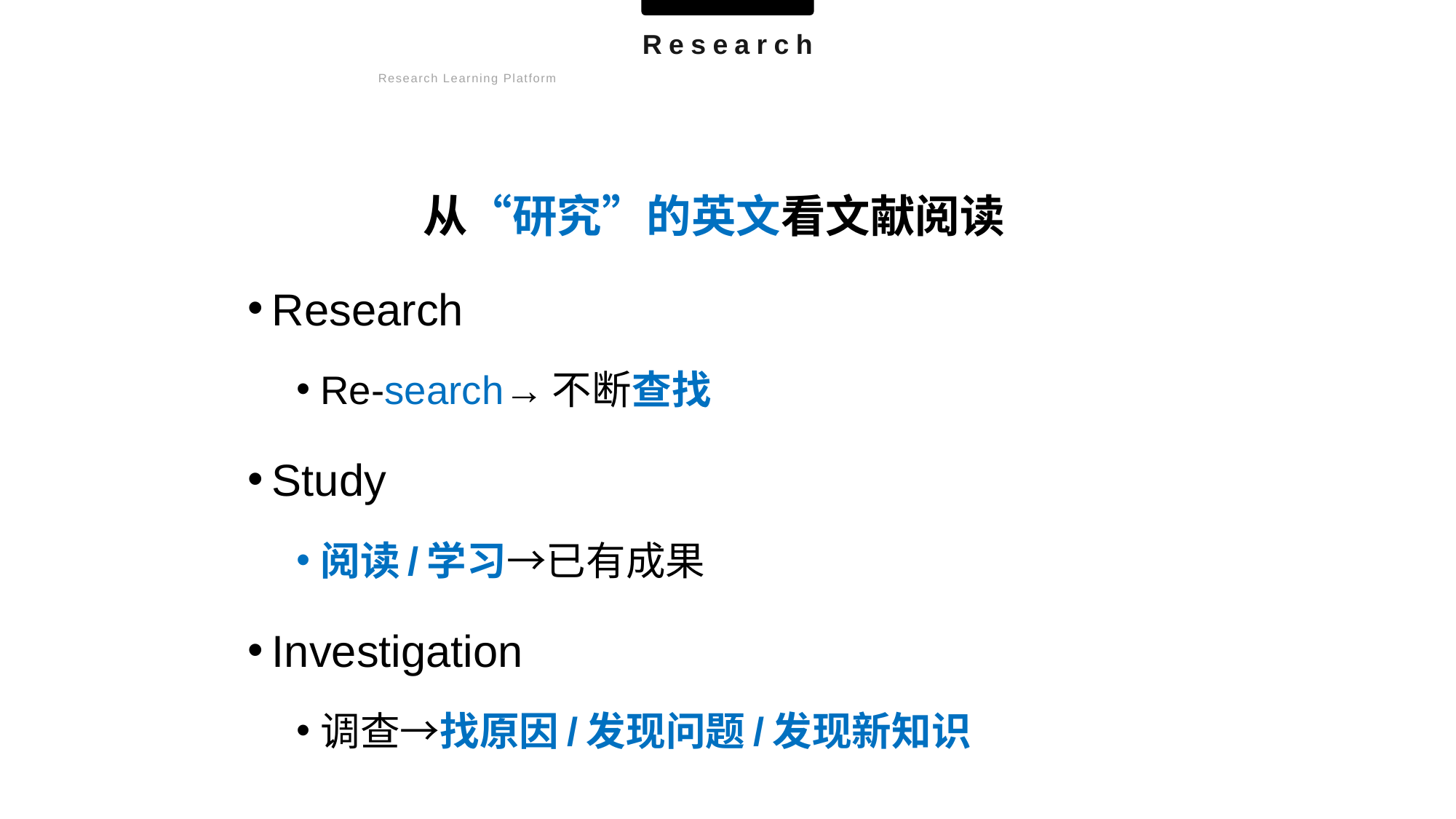

Research
Research Learning Platform
从“研究”的英文看文献阅读
Research
Re-search→不断查找
Study
阅读/学习→已有成果
Investigation
调查→找原因/发现问题/发现新知识